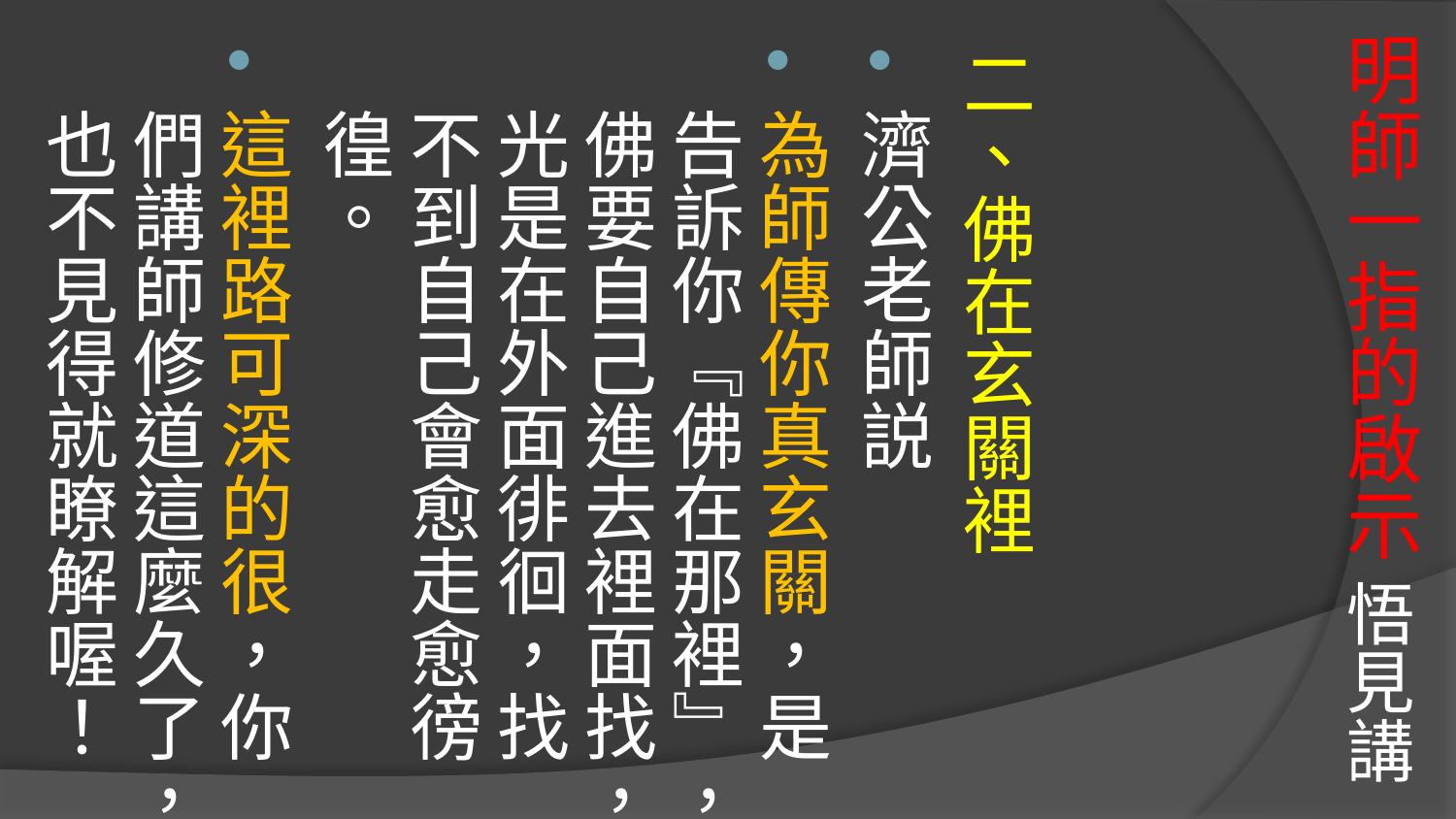

# 明師一指的啟示 悟見講
二、佛在玄關裡
濟公老師説
為師傳你真玄關，是告訴你『佛在那裡』，佛要自己進去裡面找，光是在外面徘徊，找不到自己會愈走愈徬徨。
這裡路可深的很，你們講師修道這麼久了，也不見得就瞭解喔！